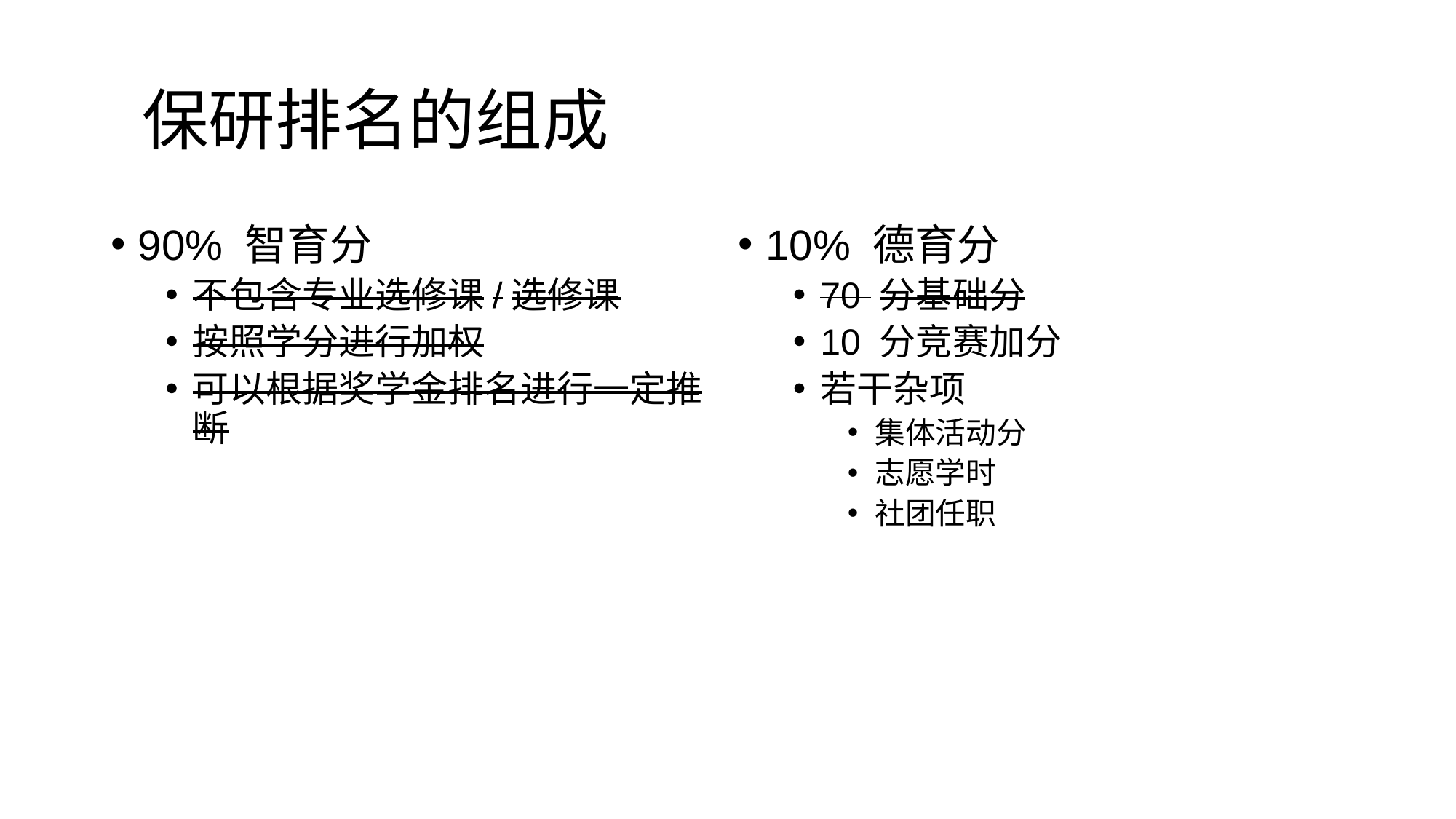

# 保研排名的组成
90% 智育分
不包含专业选修课/选修课
按照学分进行加权
可以根据奖学金排名进行一定推断
10% 德育分
70 分基础分
10 分竞赛加分
若干杂项
集体活动分
志愿学时
社团任职